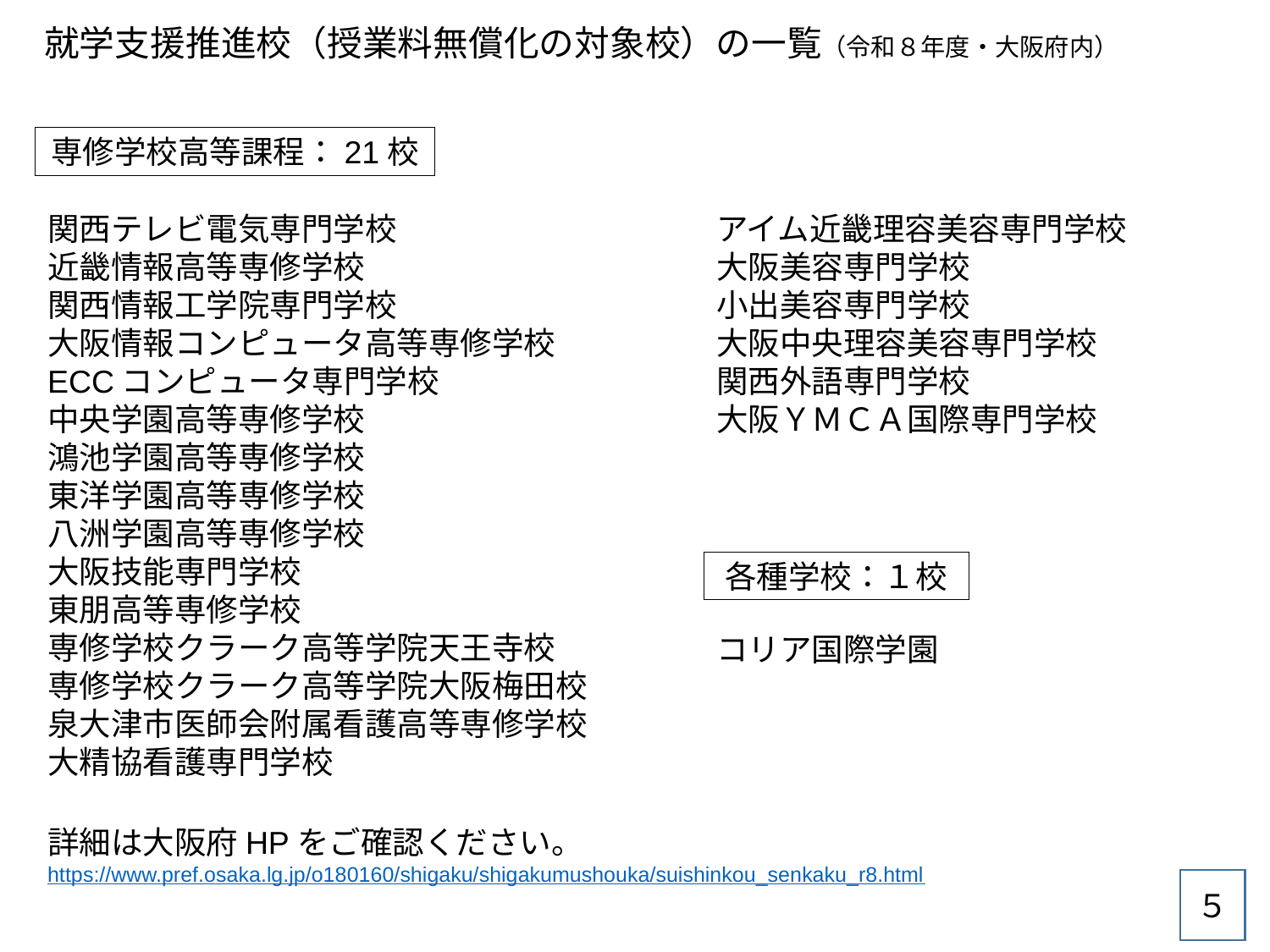

就学支援推進校（授業料無償化の対象校）の一覧（令和８年度・大阪府内）
専修学校高等課程：21校
関西テレビ電気専門学校
近畿情報高等専修学校
関西情報工学院専門学校
大阪情報コンピュータ高等専修学校
ECCコンピュータ専門学校
中央学園高等専修学校
鴻池学園高等専修学校
東洋学園高等専修学校
八洲学園高等専修学校
大阪技能専門学校
東朋高等専修学校
専修学校クラーク高等学院天王寺校
専修学校クラーク高等学院大阪梅田校
泉大津市医師会附属看護高等専修学校
大精協看護専門学校
アイム近畿理容美容専門学校
大阪美容専門学校
小出美容専門学校
大阪中央理容美容専門学校
関西外語専門学校
大阪ＹＭＣＡ国際専門学校
各種学校：１校
コリア国際学園
詳細は大阪府HPをご確認ください。
https://www.pref.osaka.lg.jp/o180160/shigaku/shigakumushouka/suishinkou_senkaku_r8.html
５